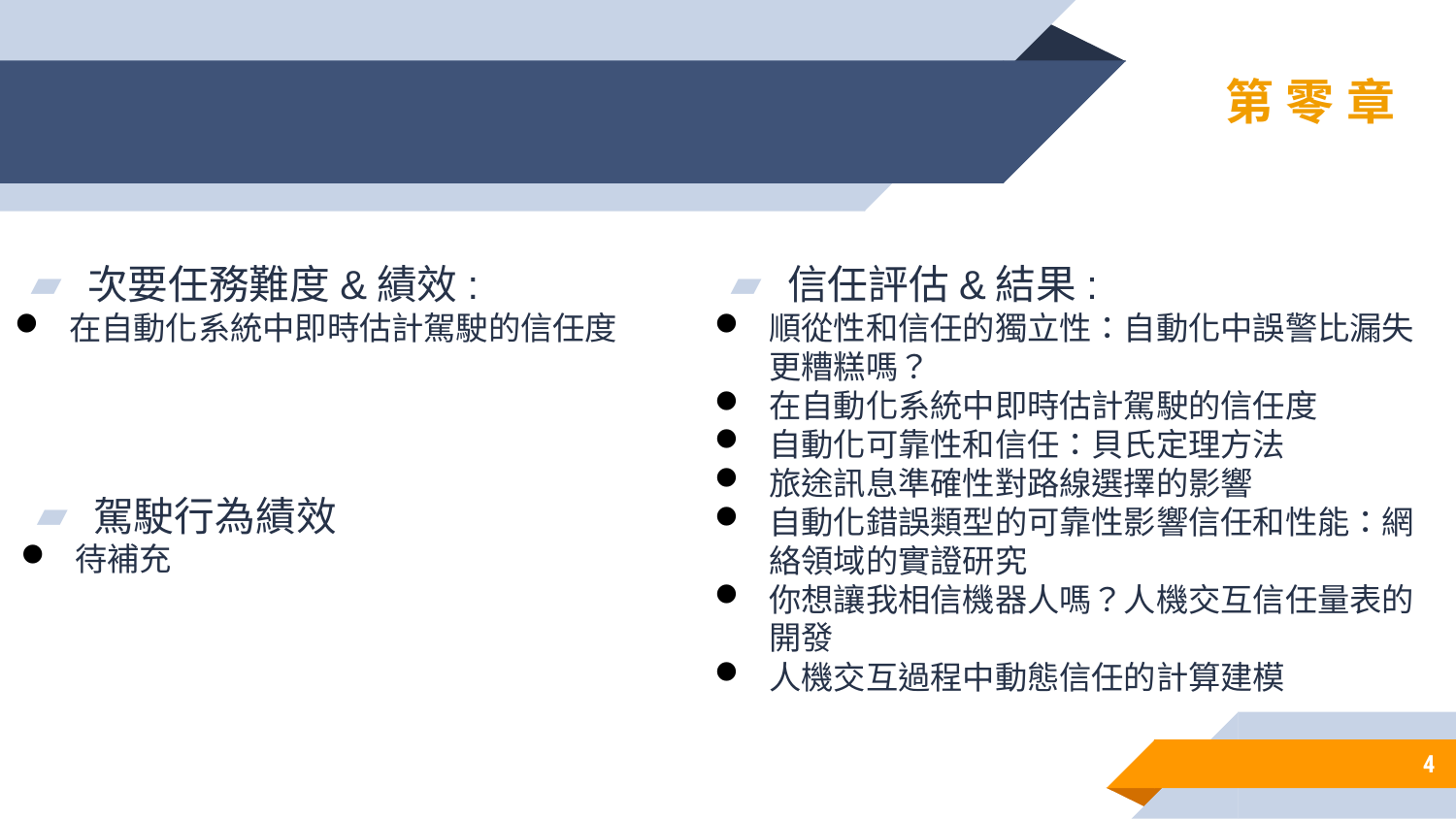

#
第零章
次要任務難度&績效:
在自動化系統中即時估計駕駛的信任度

信任評估&結果:
順從性和信任的獨立性：自動化中誤警比漏失更糟糕嗎？
在自動化系統中即時估計駕駛的信任度
自動化可靠性和信任：貝氏定理方法
旅途訊息準確性對路線選擇的影響
自動化錯誤類型的可靠性影響信任和性能：網絡領域的實證研究
你想讓我相信機器人嗎？人機交互信任量表的開發
人機交互過程中動態信任的計算建模

駕駛行為績效
待補充
4